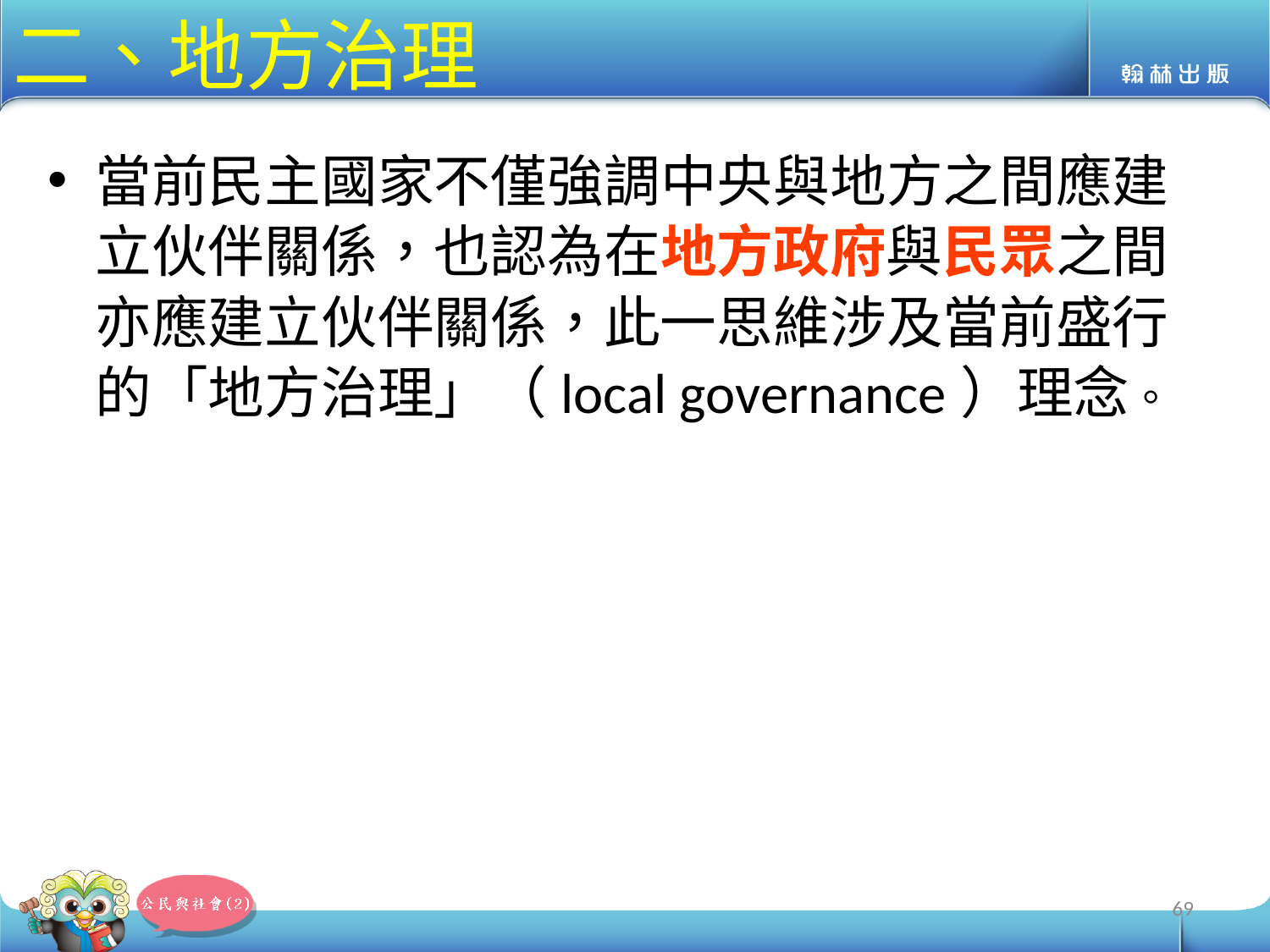

# 二、地方治理
當前民主國家不僅強調中央與地方之間應建立伙伴關係，也認為在地方政府與民眾之間亦應建立伙伴關係，此一思維涉及當前盛行的「地方治理」（local governance）理念。

69